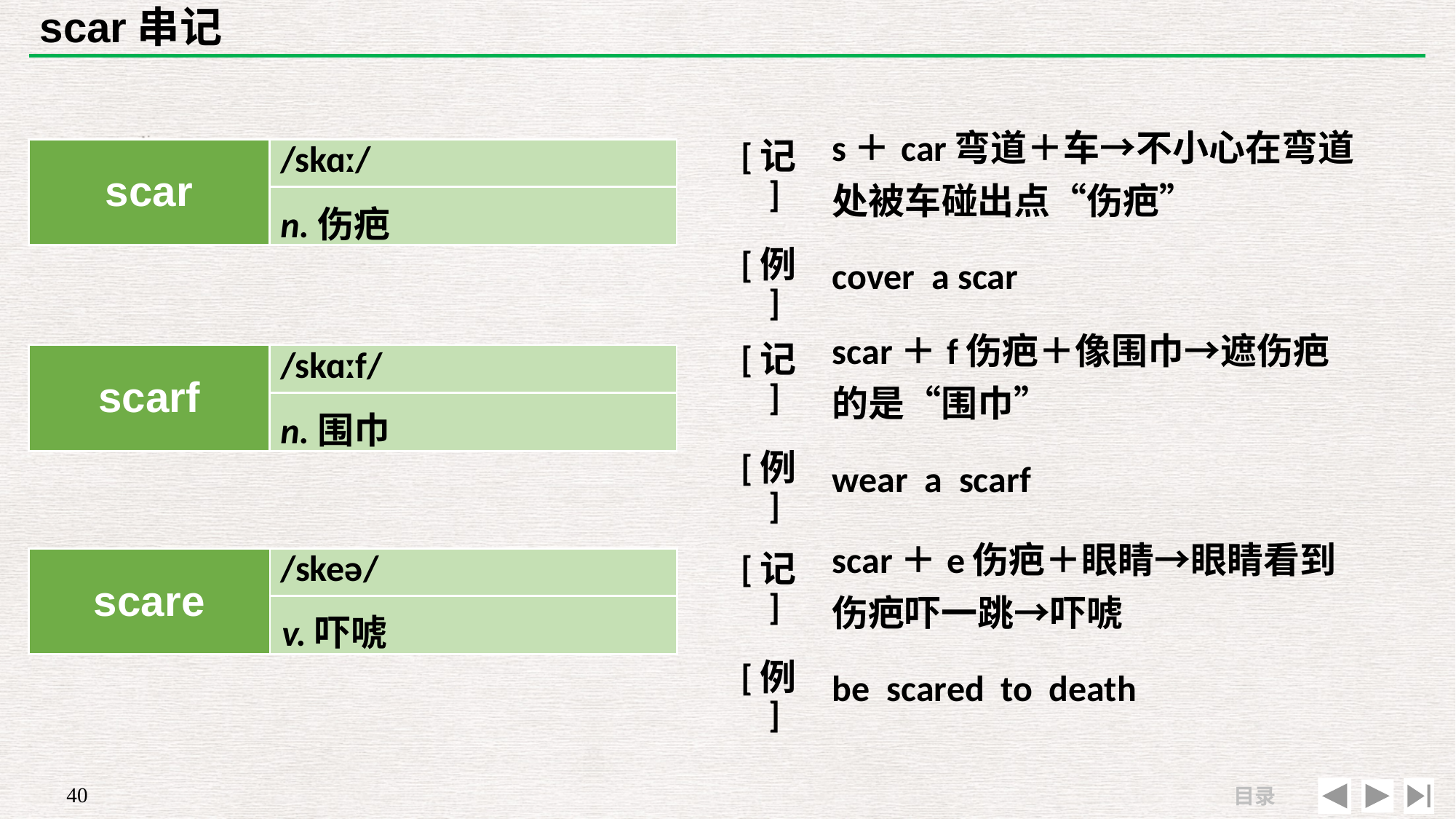

# scar串记

| [记] | s＋car弯道＋车→不小心在弯道处被车碰出点“伤疤” |
| --- | --- |
| [例] | cover a scar |
| scar | /skɑː/ |
| --- | --- |
|  |  |
n.伤疤
| [记] | scar＋f伤疤＋像围巾→遮伤疤的是“围巾” |
| --- | --- |
| [例] | wear a scarf |
| scarf | /skɑːf/ |
| --- | --- |
|  |  |
n.围巾
| [记] | scar＋e伤疤＋眼睛→眼睛看到伤疤吓一跳→吓唬 |
| --- | --- |
| [例] | be scared to death |
| scare | /skeə/ |
| --- | --- |
|  |  |
v.吓唬